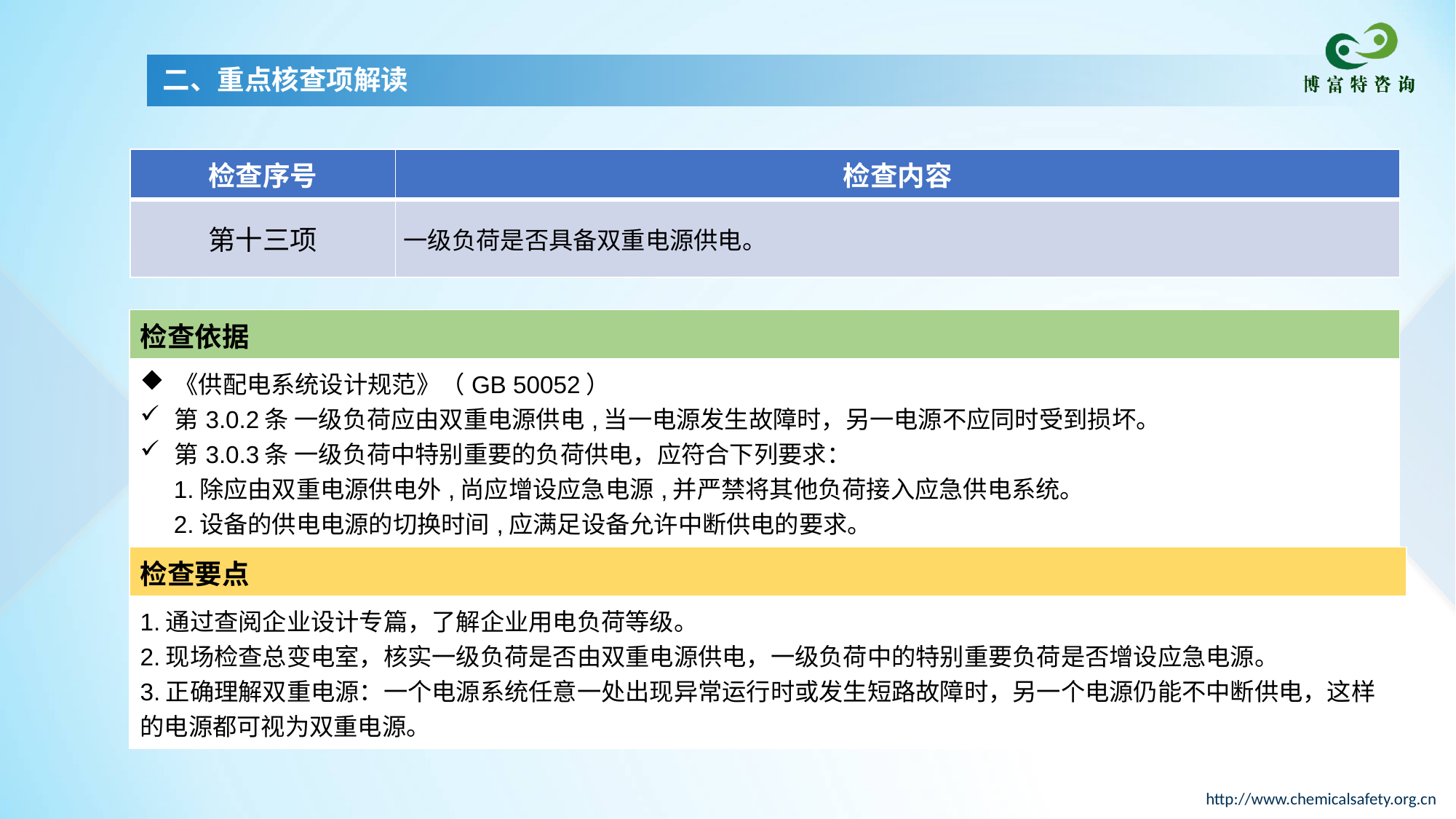

二、重点核查项解读

| 检查序号 | 检查内容 |
| --- | --- |
| 第十三项 | 一级负荷是否具备双重电源供电。 |
| 检查依据 |
| --- |
| 《供配电系统设计规范》（GB 50052） 第3.0.2条 一级负荷应由双重电源供电,当一电源发生故障时，另一电源不应同时受到损坏。 第3.0.3条 一级负荷中特别重要的负荷供电，应符合下列要求： 1.除应由双重电源供电外,尚应增设应急电源,并严禁将其他负荷接入应急供电系统。 2.设备的供电电源的切换时间,应满足设备允许中断供电的要求。 |
| 检查要点 |
| --- |
| 1.通过查阅企业设计专篇，了解企业用电负荷等级。 2.现场检查总变电室，核实一级负荷是否由双重电源供电，一级负荷中的特别重要负荷是否增设应急电源。 3.正确理解双重电源：一个电源系统任意一处出现异常运行时或发生短路故障时，另一个电源仍能不中断供电，这样的电源都可视为双重电源。 |